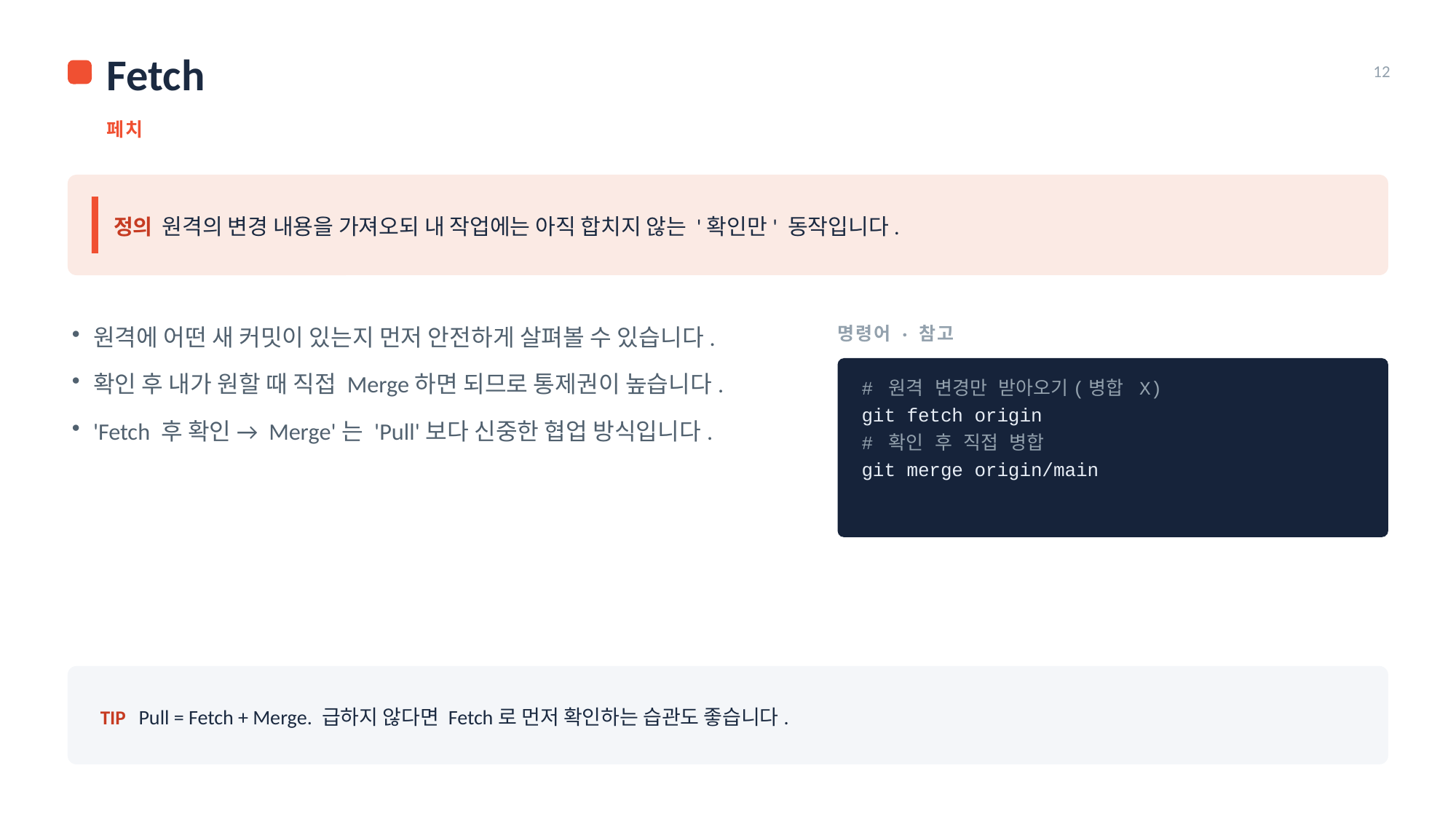

Fetch
12

페치

정의  원격의 변경 내용을 가져오되 내 작업에는 아직 합치지 않는 '확인만' 동작입니다.

명령어 · 참고
원격에 어떤 새 커밋이 있는지 먼저 안전하게 살펴볼 수 있습니다.
확인 후 내가 원할 때 직접 Merge하면 되므로 통제권이 높습니다.
'Fetch 후 확인 → Merge'는 'Pull'보다 신중한 협업 방식입니다.

# 원격 변경만 받아오기(병합 X)
git fetch origin
# 확인 후 직접 병합
git merge origin/main

TIP   Pull = Fetch + Merge. 급하지 않다면 Fetch로 먼저 확인하는 습관도 좋습니다.